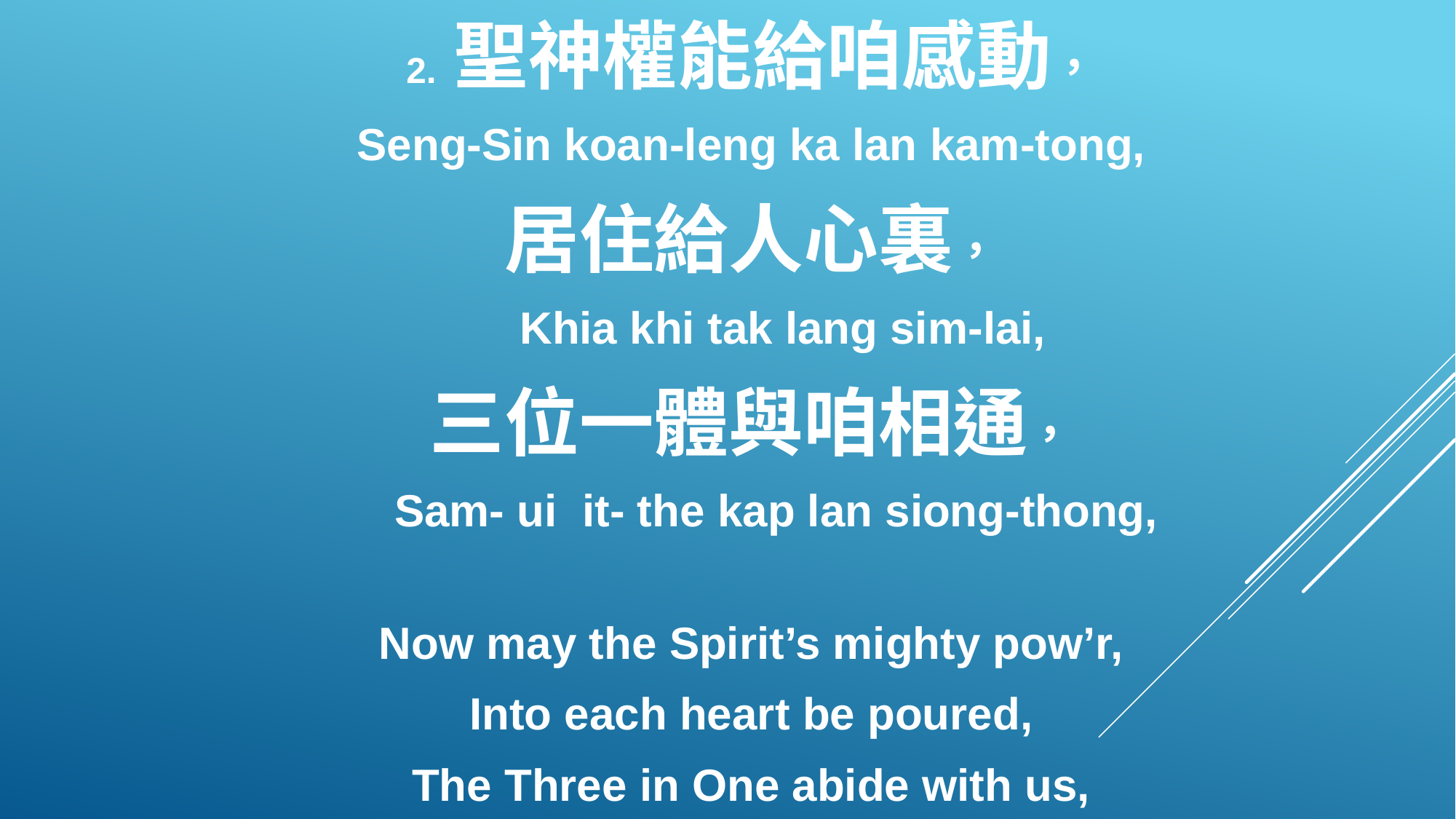

2. 聖神權能給咱感動，
Seng-Sin koan-leng ka lan kam-tong,
居住給人心裏，
                     Khia khi tak lang sim-lai,
三位一體與咱相通，
    Sam- ui  it- the kap lan siong-thong,

Now may the Spirit’s mighty pow’r,
Into each heart be poured,
The Three in One abide with us,